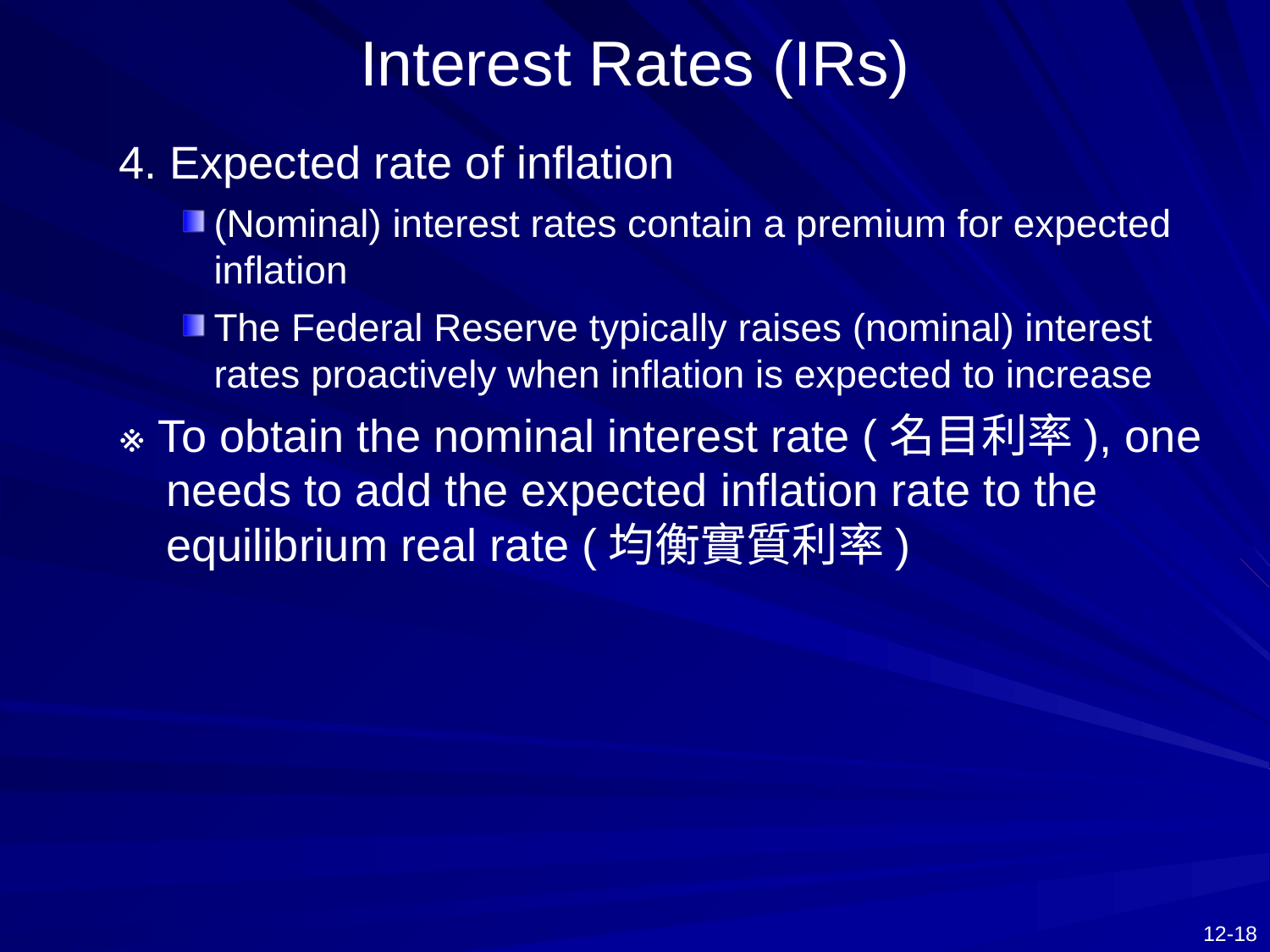

# Interest Rates (IRs)
4. Expected rate of inflation
(Nominal) interest rates contain a premium for expected inflation
The Federal Reserve typically raises (nominal) interest rates proactively when inflation is expected to increase
※ To obtain the nominal interest rate (名目利率), one needs to add the expected inflation rate to the equilibrium real rate (均衡實質利率)